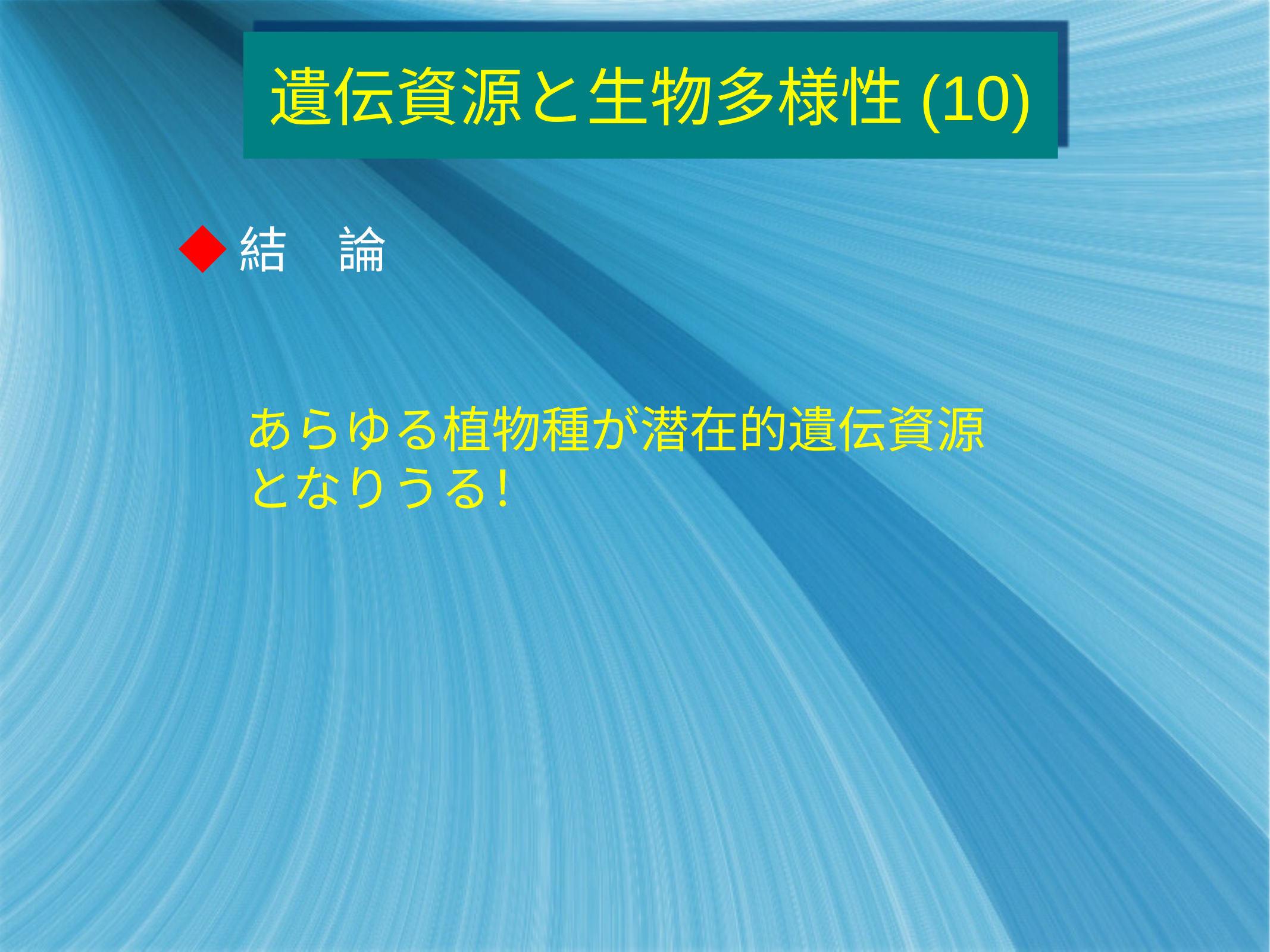

# 遺伝資源と生物多様性(10)
◆結　論
あらゆる植物種が潜在的遺伝資源となりうる！